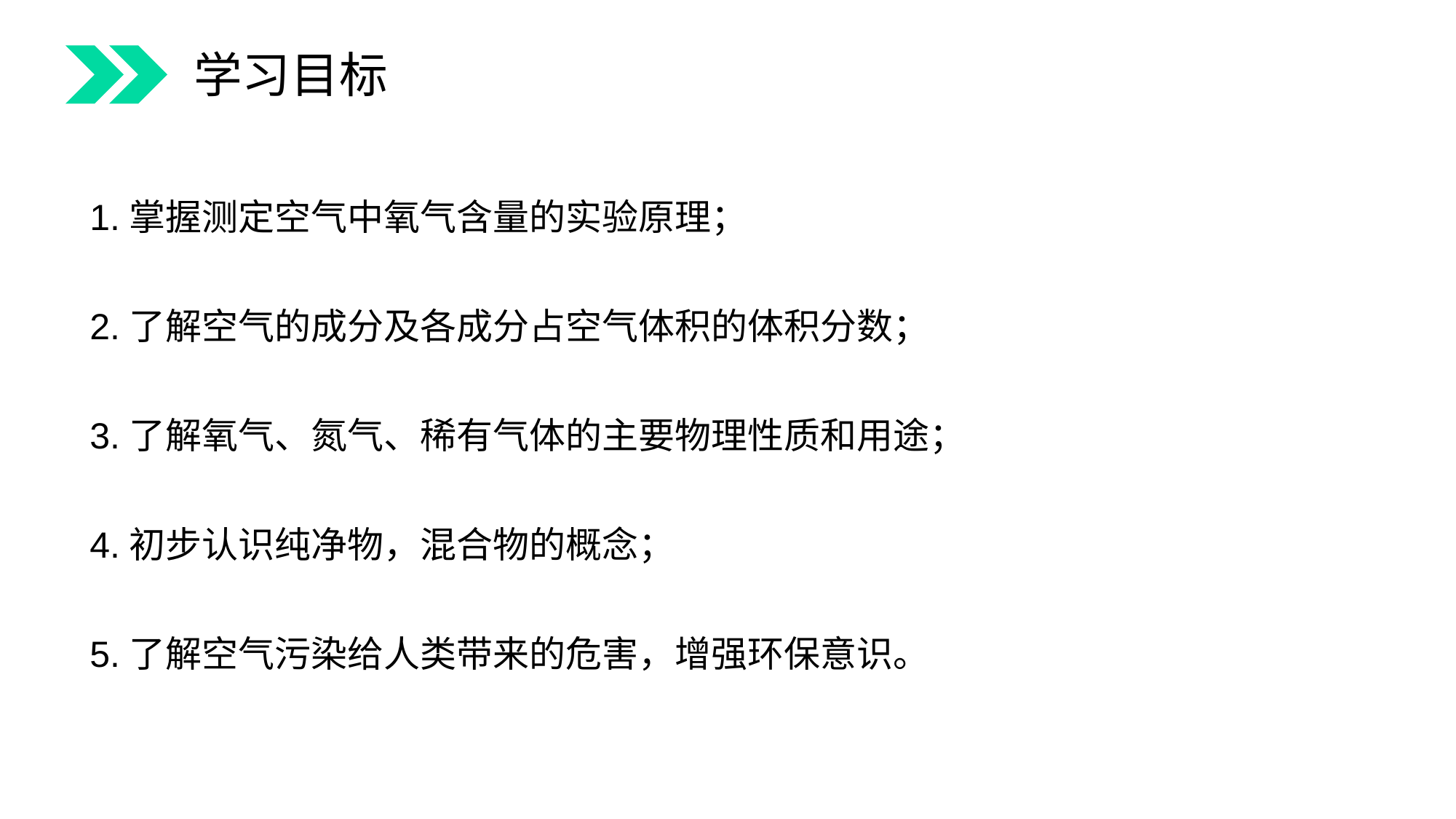

学习目标
1.掌握测定空气中氧气含量的实验原理；
2.了解空气的成分及各成分占空气体积的体积分数；
3.了解氧气、氮气、稀有气体的主要物理性质和用途；
4.初步认识纯净物，混合物的概念；
5.了解空气污染给人类带来的危害，增强环保意识。